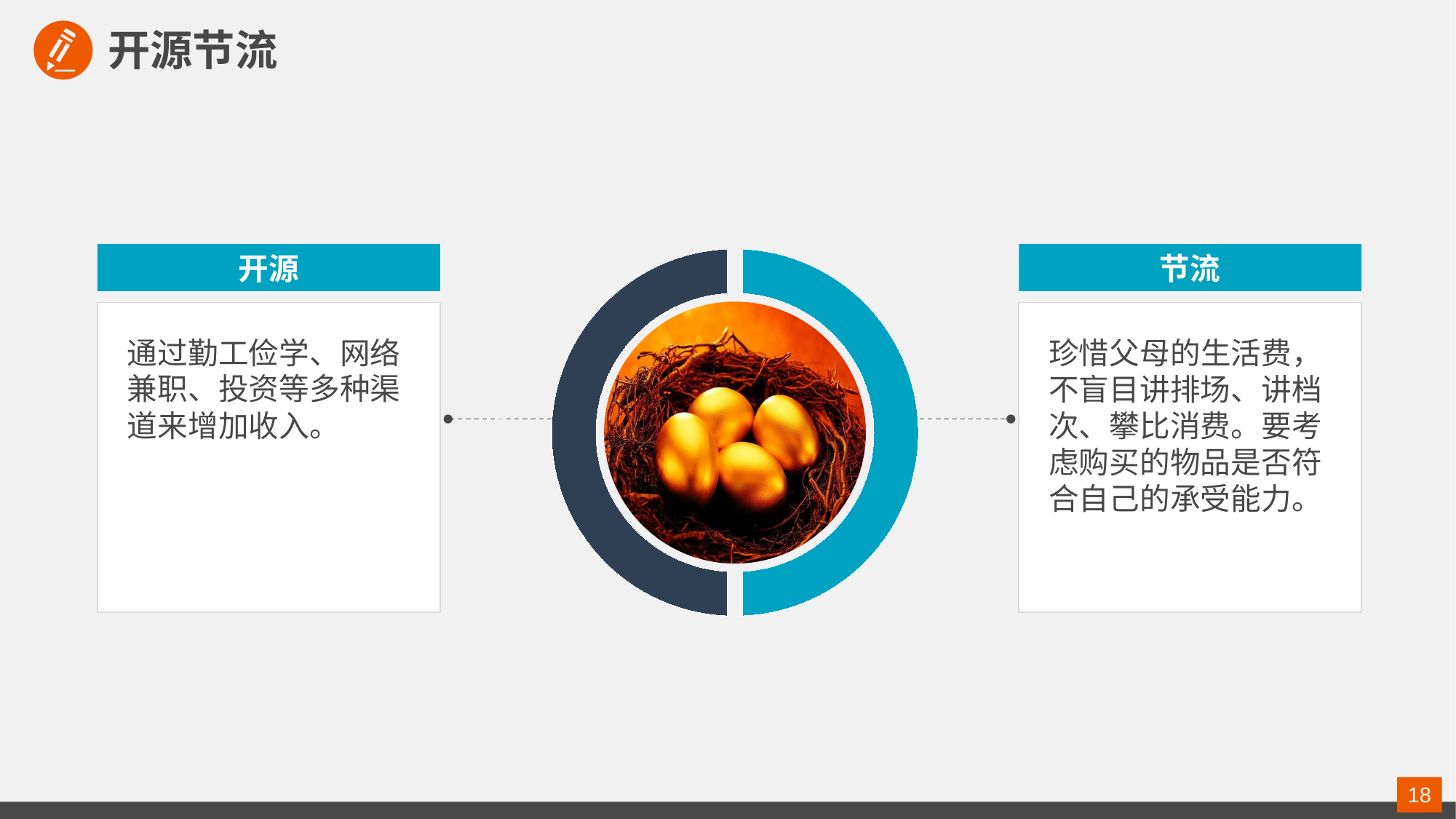

开源节流

开源
节流

通过勤工俭学、网络兼职、投资等多种渠道来增加收入。

珍惜父母的生活费，不盲目讲排场、讲档次、攀比消费。要考虑购买的物品是否符合自己的承受能力。